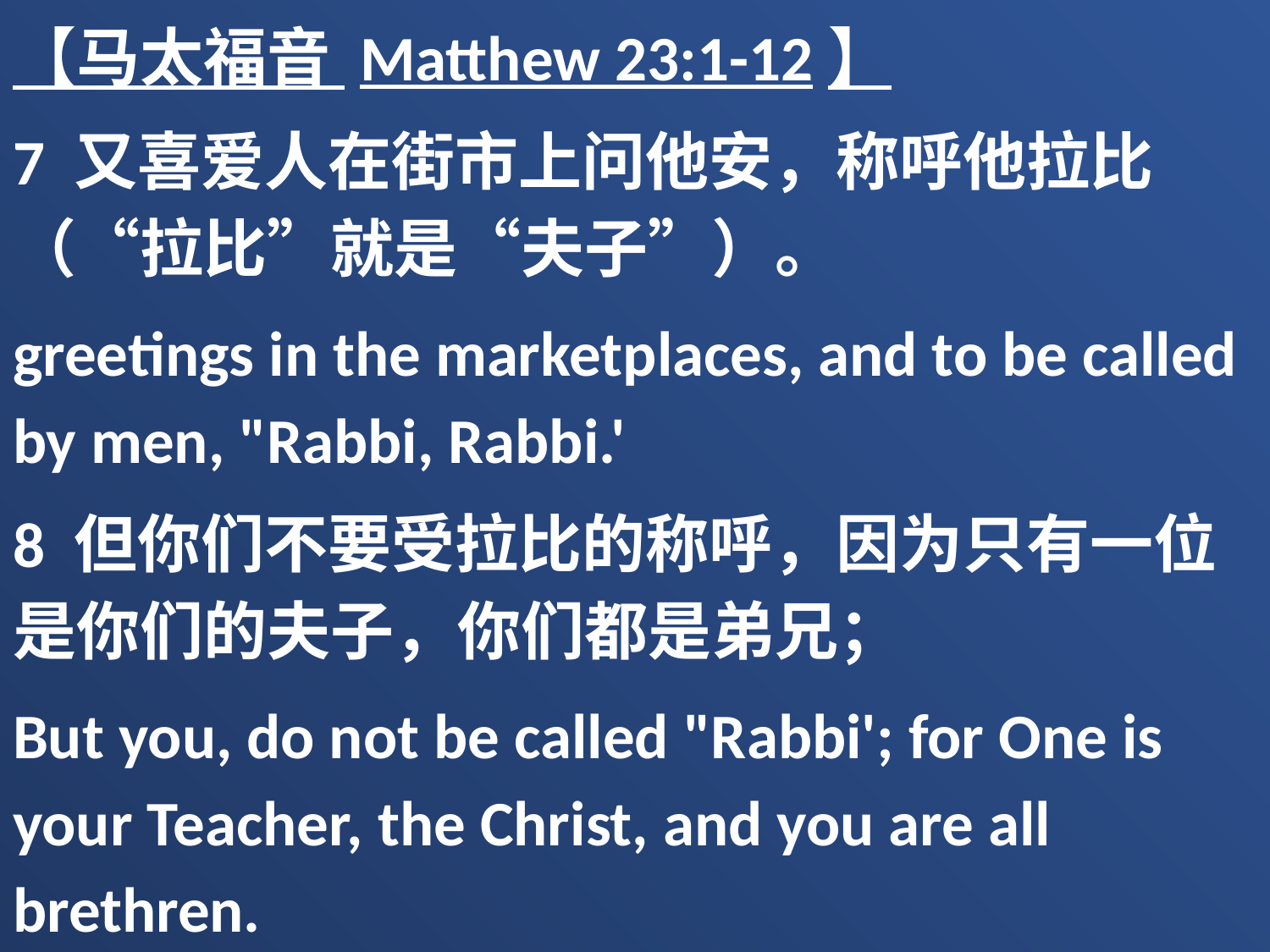

【马太福音 Matthew 23:1-12】
7 又喜爱人在街市上问他安，称呼他拉比（“拉比”就是“夫子”）。
greetings in the marketplaces, and to be called by men, "Rabbi, Rabbi.'
8 但你们不要受拉比的称呼，因为只有一位是你们的夫子，你们都是弟兄；
But you, do not be called "Rabbi'; for One is your Teacher, the Christ, and you are all brethren.